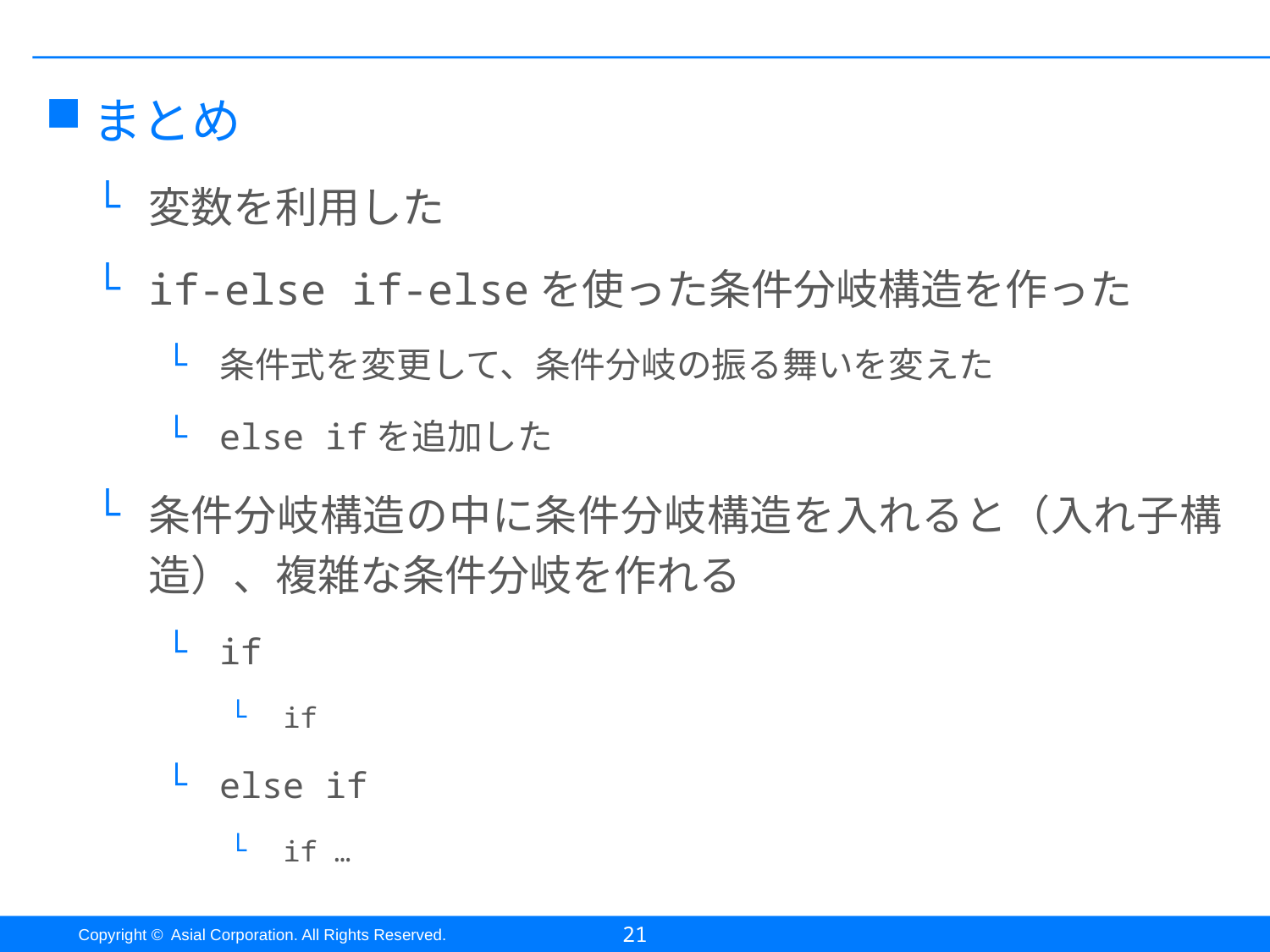

#

まとめ
変数を利用した
if-else if-elseを使った条件分岐構造を作った
条件式を変更して、条件分岐の振る舞いを変えた
else ifを追加した
条件分岐構造の中に条件分岐構造を入れると（入れ子構造）、複雑な条件分岐を作れる
if
if
else if
if …
21